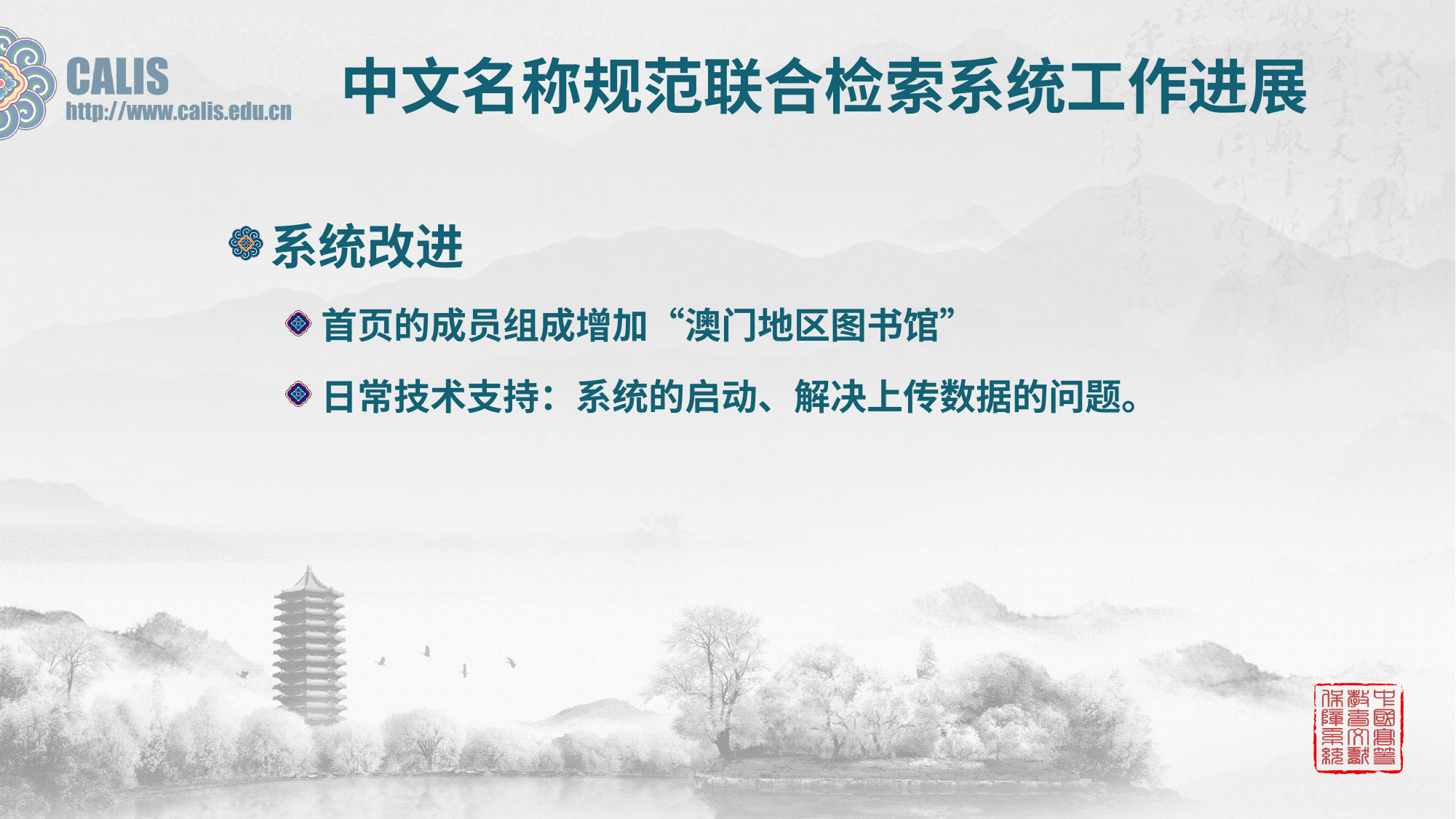

# 中文名称规范联合检索系统工作进展
系统改进
首页的成员组成增加“澳门地区图书馆”
日常技术支持：系统的启动、解决上传数据的问题。